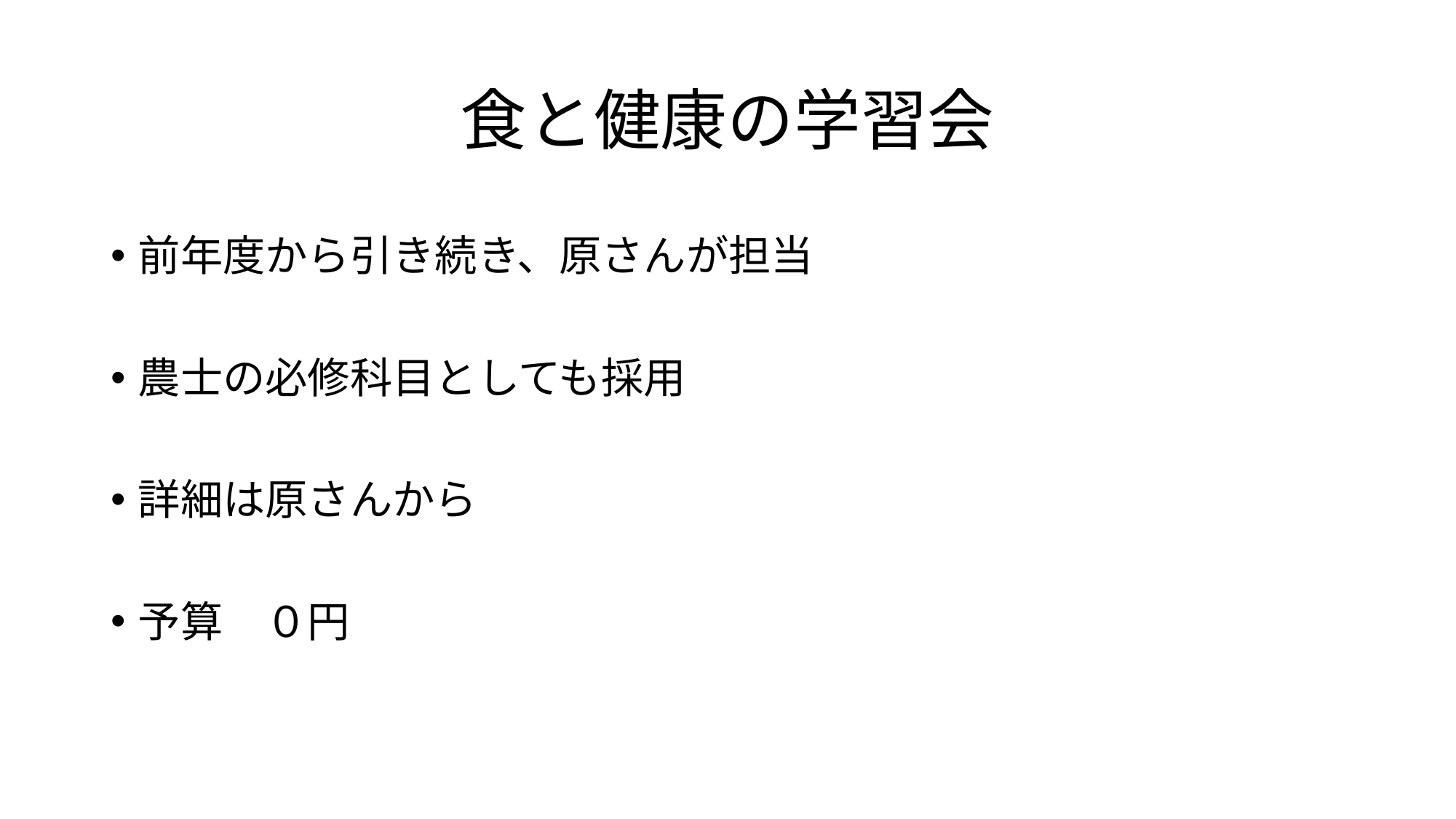

# 食と健康の学習会

前年度から引き続き、原さんが担当

農士の必修科目としても採用

詳細は原さんから

予算　０円